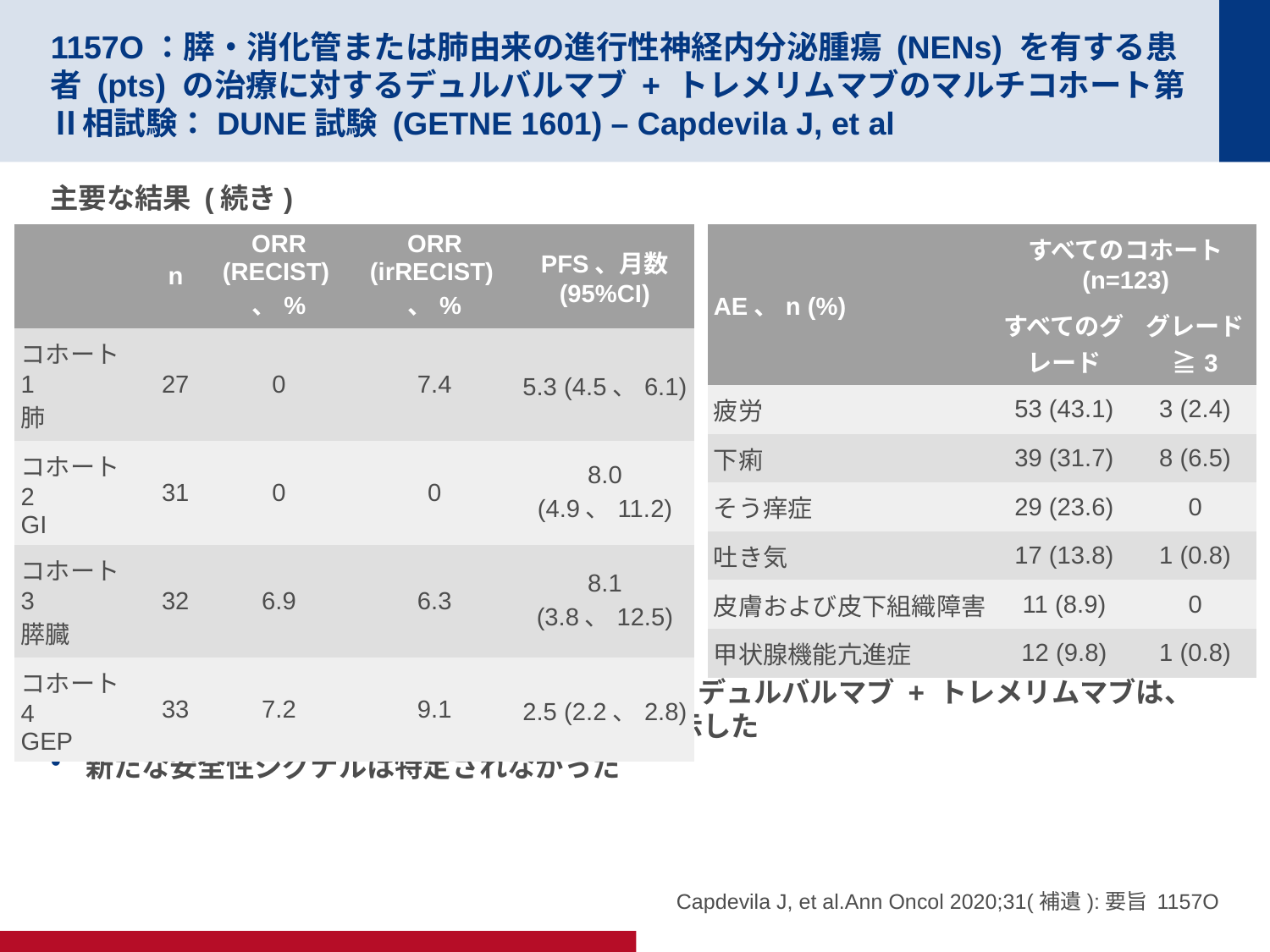

# 1157O：膵・消化管または肺由来の進行性神経内分泌腫瘍 (NENs) を有する患者 (pts) の治療に対するデュルバルマブ + トレメリムマブのマルチコホート第Ⅱ相試験：DUNE試験 (GETNE 1601) – Capdevila J, et al
主要な結果 (続き)
結論
GEPまたは肺由来の進行性NET患者において、デュルバルマブ + トレメリムマブは、客観的な反応がほとんどないが中程度の活性を示した
新たな安全性シグナルは特定されなかった
|  | n | ORR (RECIST)、% | ORR (irRECIST)、% | PFS、月数 (95%CI) |
| --- | --- | --- | --- | --- |
| コホート1 肺 | 27 | 0 | 7.4 | 5.3 (4.5、6.1) |
| コホート2 GI | 31 | 0 | 0 | 8.0 (4.9、11.2) |
| コホート3 膵臓 | 32 | 6.9 | 6.3 | 8.1 (3.8、12.5) |
| コホート4 GEP | 33 | 7.2 | 9.1 | 2.5 (2.2、2.8) |
| AE、n (%) | すべてのコホート (n=123) |  |
| --- | --- | --- |
|  | すべてのグレード | グレード≧3 |
| 疲労 | 53 (43.1) | 3 (2.4) |
| 下痢 | 39 (31.7) | 8 (6.5) |
| そう痒症 | 29 (23.6) | 0 |
| 吐き気 | 17 (13.8) | 1 (0.8) |
| 皮膚および皮下組織障害 | 11 (8.9) | 0 |
| 甲状腺機能亢進症 | 12 (9.8) | 1 (0.8) |
Capdevila J, et al.Ann Oncol 2020;31(補遺):要旨 1157O